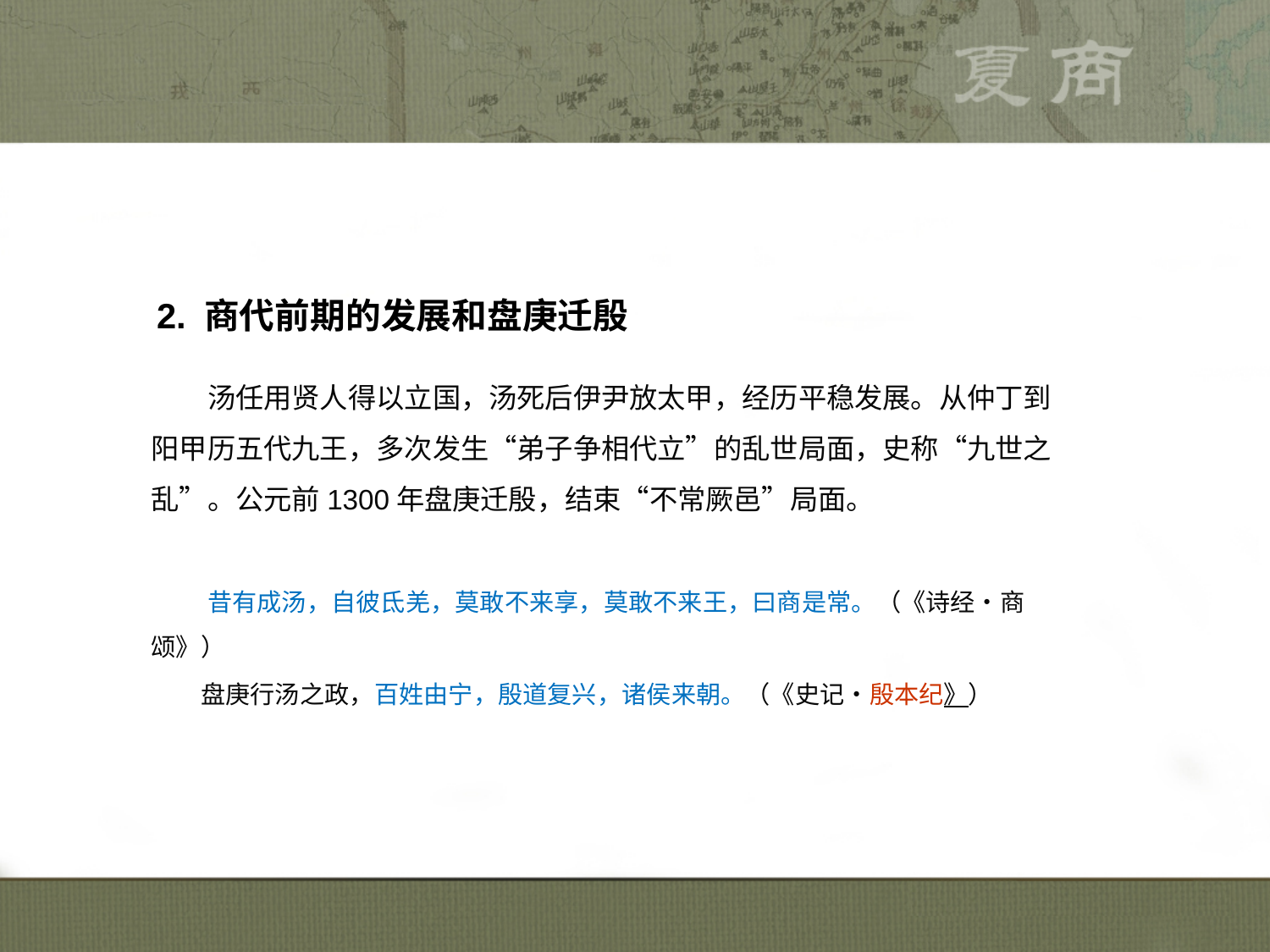

2. 商代前期的发展和盘庚迁殷
　　汤任用贤人得以立国，汤死后伊尹放太甲，经历平稳发展。从仲丁到阳甲历五代九王，多次发生“弟子争相代立”的乱世局面，史称“九世之乱”。公元前1300年盘庚迁殷，结束“不常厥邑”局面。

　　昔有成汤，自彼氐羌，莫敢不来享，莫敢不来王，曰商是常。（《诗经•商颂》）
　　盘庚行汤之政，百姓由宁，殷道复兴，诸侯来朝。（《史记•殷本纪》）